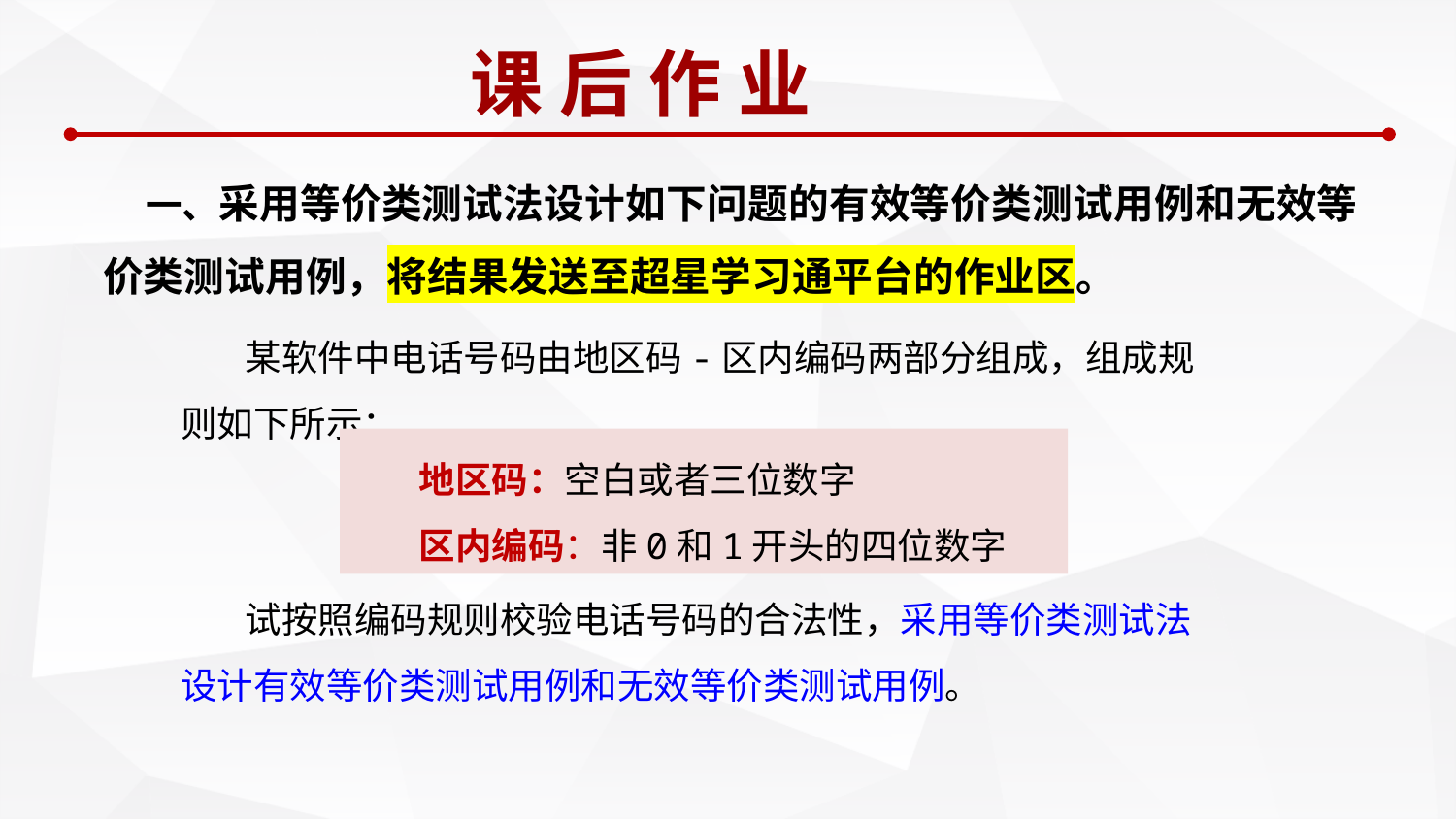

课 后 作 业
    一、采用等价类测试法设计如下问题的有效等价类测试用例和无效等价类测试用例，将结果发送至超星学习通平台的作业区。
某软件中电话号码由地区码-区内编码两部分组成，组成规则如下所示：

试按照编码规则校验电话号码的合法性，采用等价类测试法设计有效等价类测试用例和无效等价类测试用例。
地区码：空白或者三位数字
区内编码：非0和1开头的四位数字